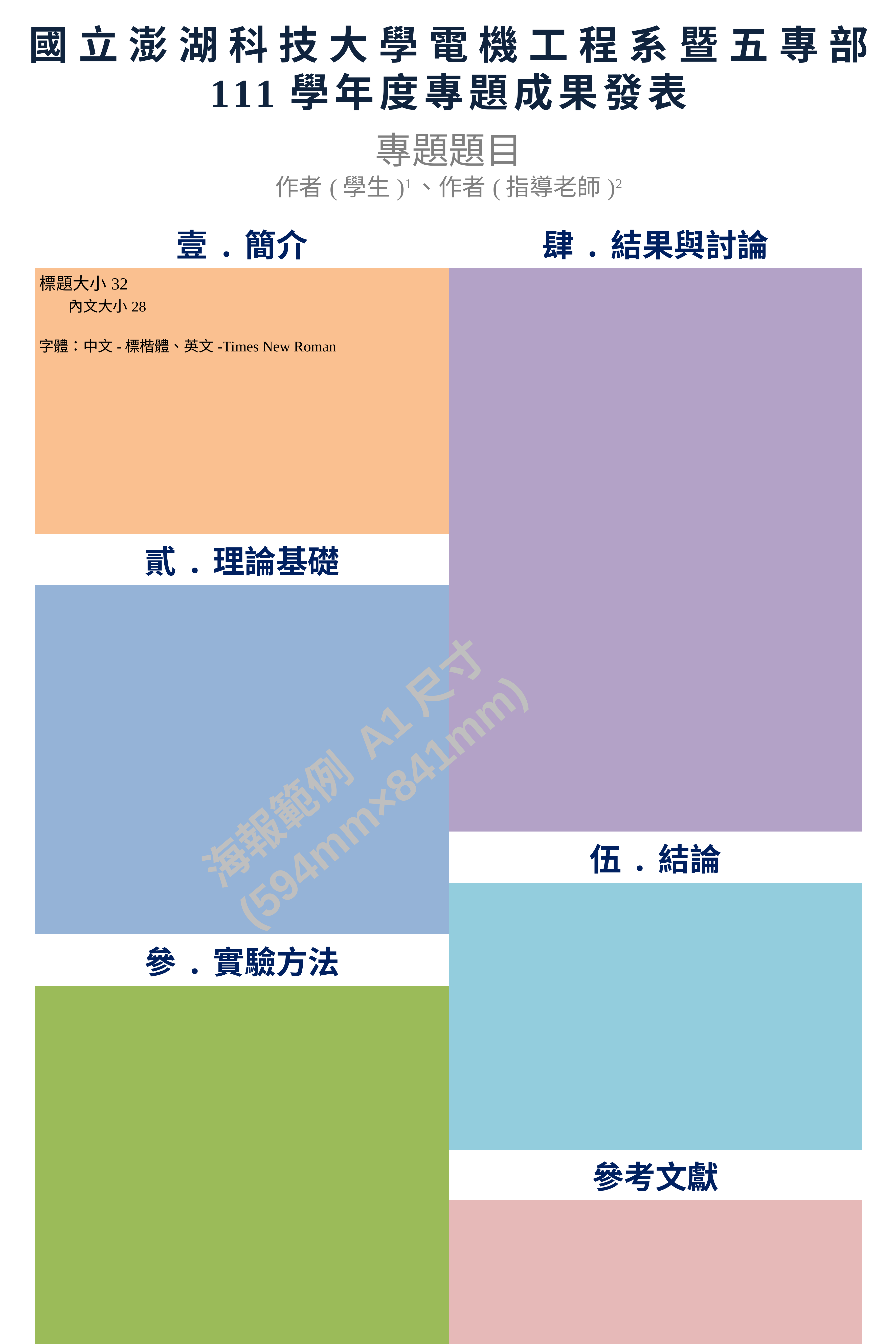

國立澎湖科技大學電機工程系暨五專部
111學年度專題成果發表
| 專題題目 |
| --- |
| 作者(學生)1、作者(指導老師)2 |
| 壹.簡介 | 肆.結果與討論 |
| --- | --- |
| 標題大小32 　　內文大小28 字體：中文-標楷體、英文-Times New Roman |  |
|  |  |
| 貳.理論基礎 |  |
|  |  |
|  |  |
|  | 伍.結論 |
|  |  |
| 參.實驗方法 |  |
|  |  |
|  | 參考文獻 |
|  |  |
海報範例 A1尺寸(594mm×841mm)